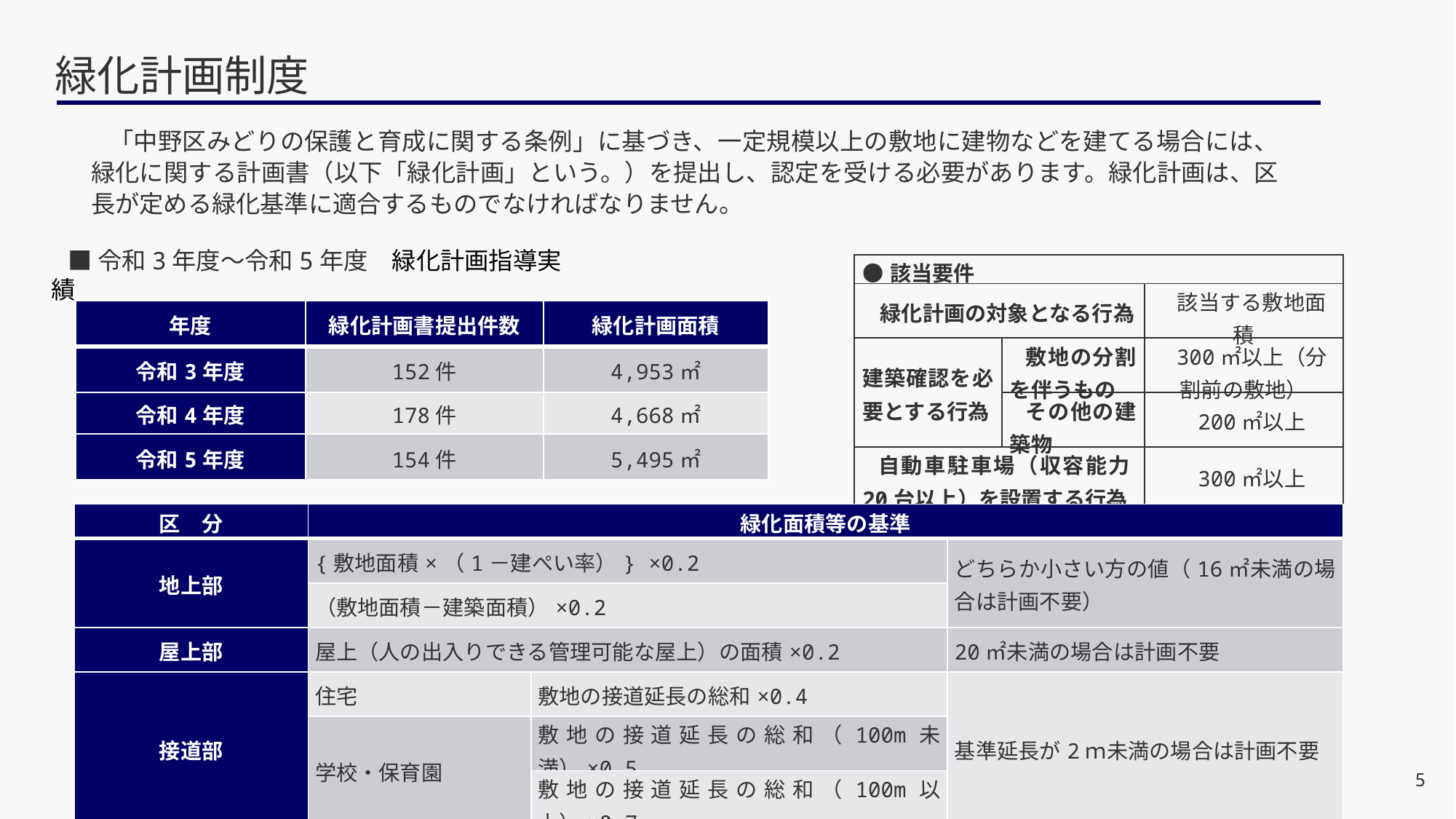

# 緑化計画制度
「中野区みどりの保護と育成に関する条例」に基づき、一定規模以上の敷地に建物などを建てる場合には、緑化に関する計画書（以下「緑化計画」という。）を提出し、認定を受ける必要があります。緑化計画は、区長が定める緑化基準に適合するものでなければなりません。
■令和3年度～令和5年度　緑化計画指導実績
| ●該当要件 |  |  |
| --- | --- | --- |
| 緑化計画の対象となる行為 |  | 該当する敷地面積 |
| 建築確認を必要とする行為 | 敷地の分割を伴うもの | 300㎡以上（分割前の敷地） |
|  | その他の建築物 | 200㎡以上 |
| 自動車駐車場（収容能力20台以上）を設置する行為 |  | 300㎡以上 |
| 年度 | 緑化計画書提出件数 | 緑化計画面積 |
| --- | --- | --- |
| 令和3年度 | 152件 | 4,953㎡ |
| 令和4年度 | 178件 | 4,668㎡ |
| 令和5年度 | 154件 | 5,495㎡ |
| 区　分 | 緑化面積等の基準 |  |  |
| --- | --- | --- | --- |
| 地上部 | {敷地面積×（1－建ぺい率）} ×0.2 |  | どちらか小さい方の値（16㎡未満の場合は計画不要） |
|  | （敷地面積－建築面積）×0.2 |  |  |
| 屋上部 | 屋上（人の出入りできる管理可能な屋上）の面積×0.2 |  | 20㎡未満の場合は計画不要 |
| 接道部 | 住宅 | 敷地の接道延長の総和×0.4 | 基準延長が2ｍ未満の場合は計画不要 |
|  | 学校・保育園 | 敷地の接道延長の総和（100m未満）×0.5 |  |
|  |  | 敷地の接道延長の総和（100m以上）×0.7 |  |
5